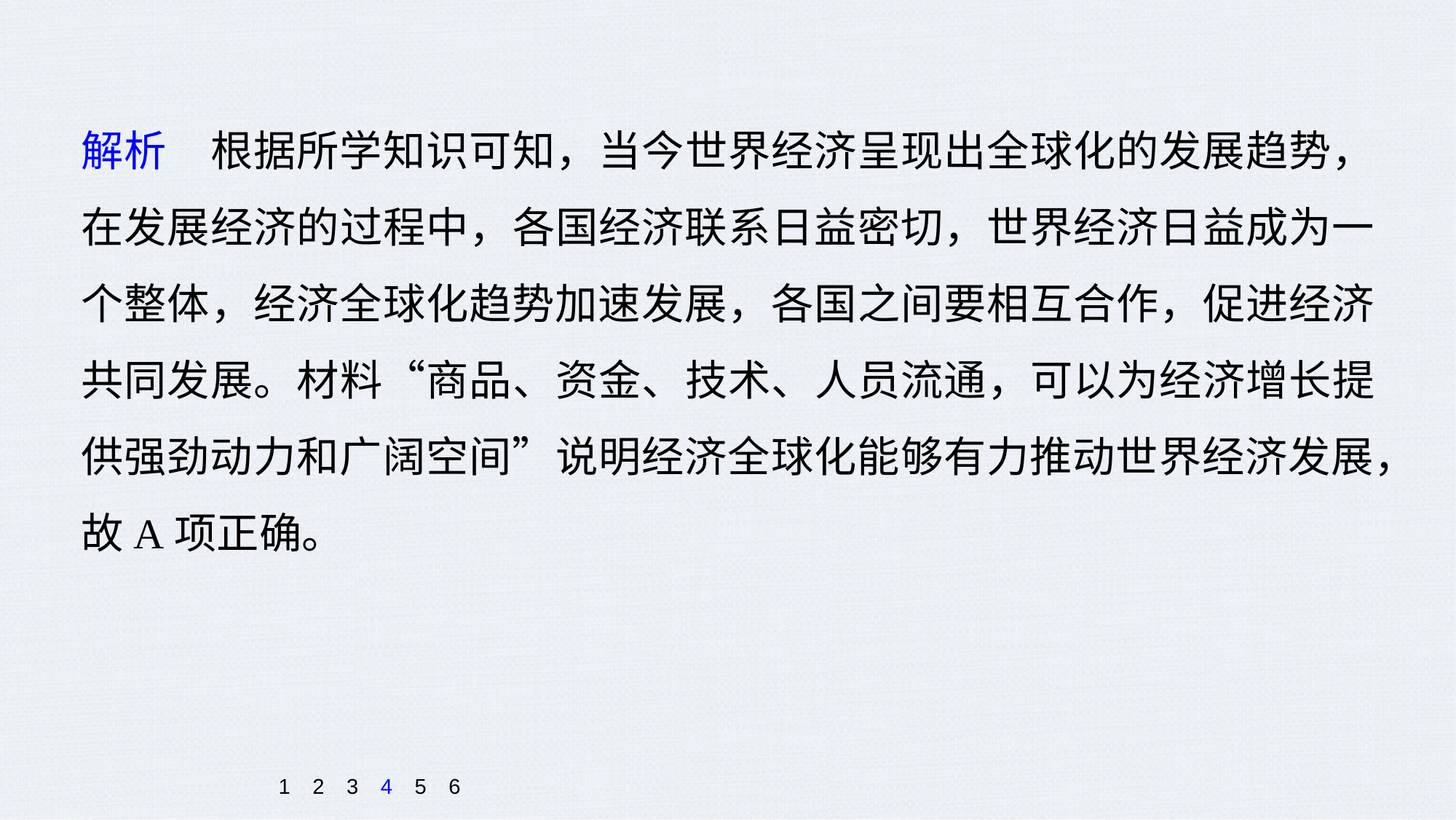

解析　根据所学知识可知，当今世界经济呈现出全球化的发展趋势，在发展经济的过程中，各国经济联系日益密切，世界经济日益成为一个整体，经济全球化趋势加速发展，各国之间要相互合作，促进经济共同发展。材料“商品、资金、技术、人员流通，可以为经济增长提供强劲动力和广阔空间”说明经济全球化能够有力推动世界经济发展，故A项正确。
1
2
3
4
5
6